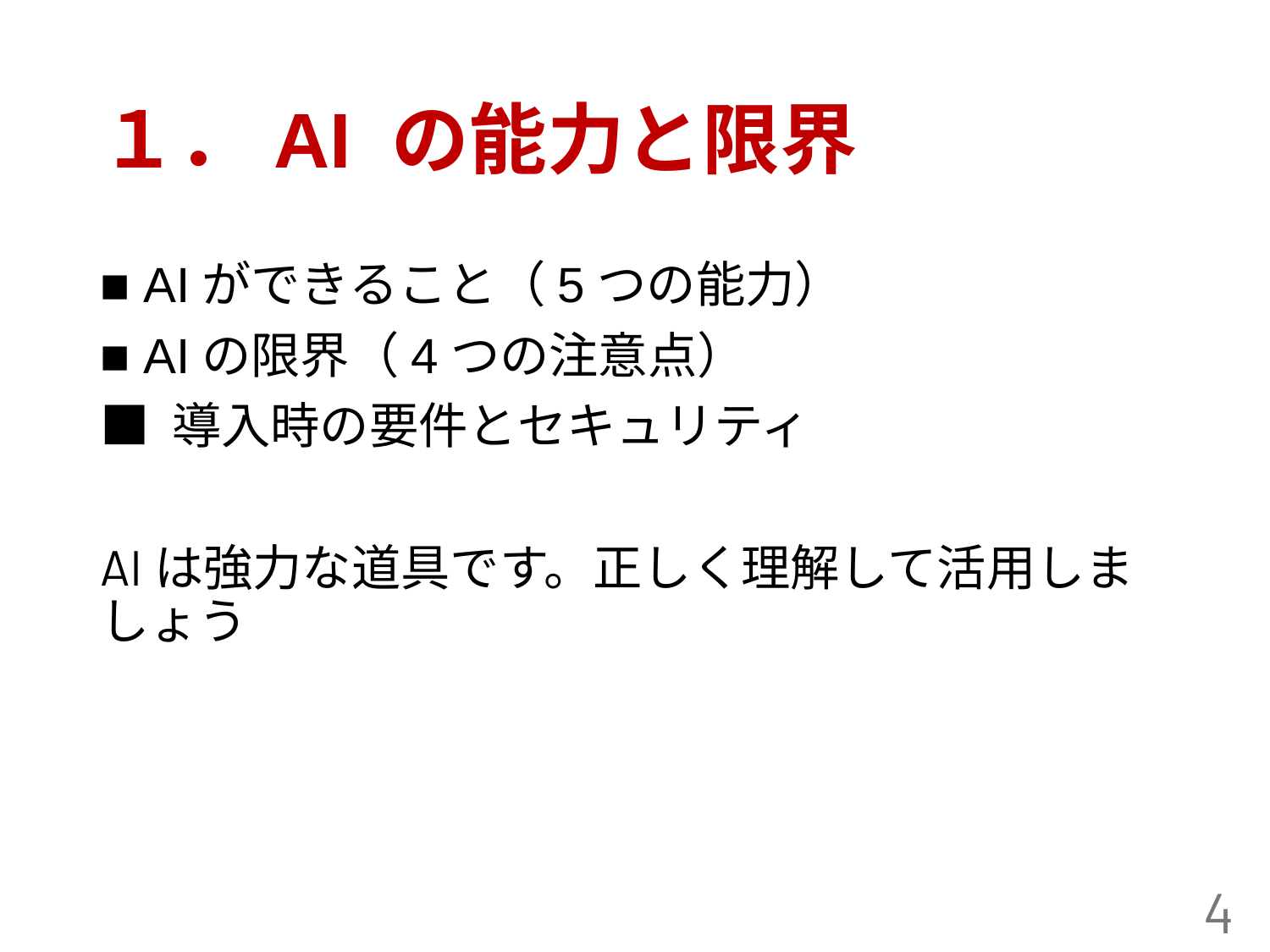

# １．AI の能力と限界
■ AIができること（5つの能力）
■ AIの限界（4つの注意点）
■ 導入時の要件とセキュリティ

AIは強力な道具です。正しく理解して活用しましょう

4